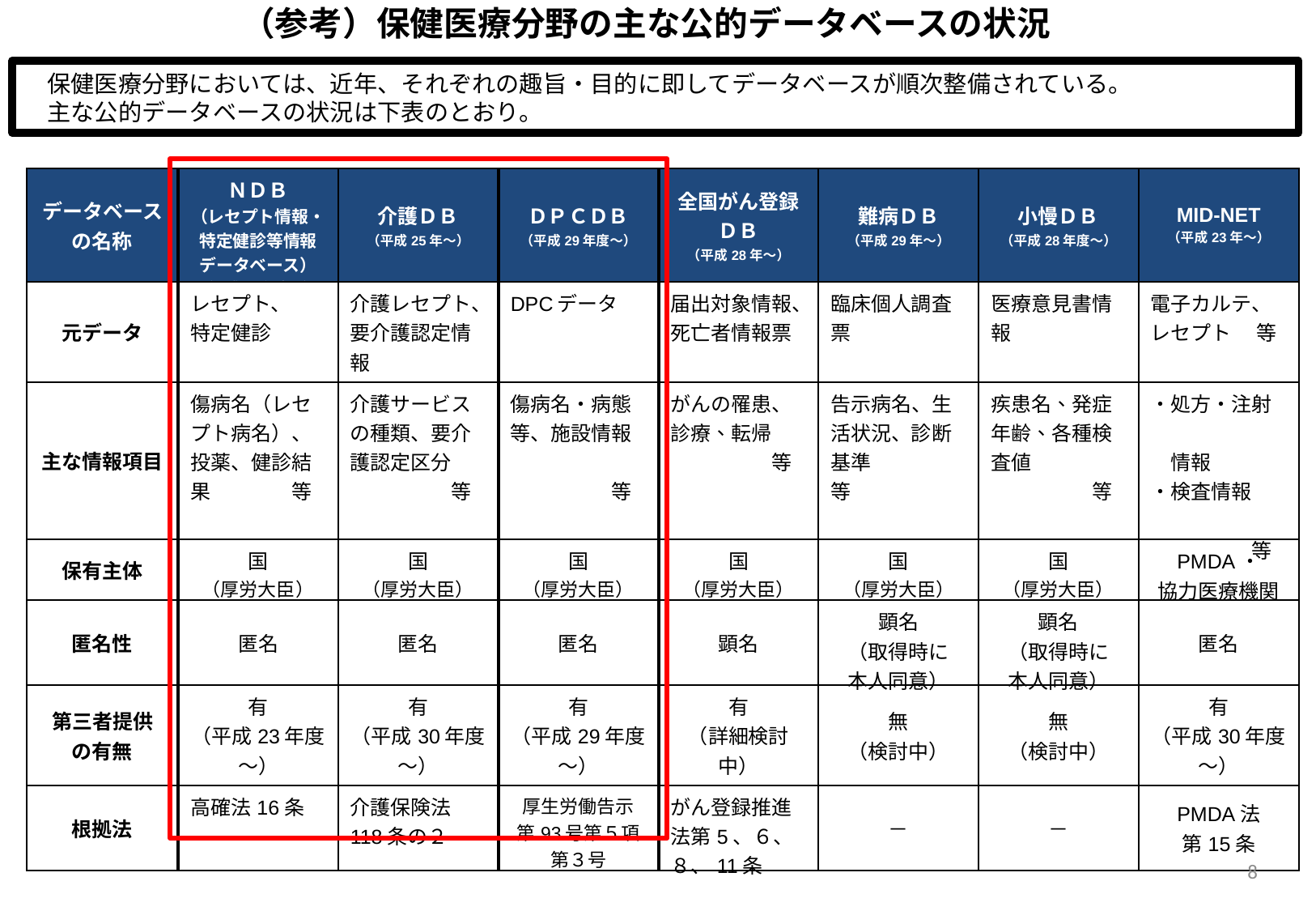

（参考）保健医療分野の主な公的データベースの状況

　保健医療分野においては、近年、それぞれの趣旨・目的に即してデータベースが順次整備されている。
　主な公的データベースの状況は下表のとおり。

| データベース の名称 | ＮＤＢ （レセプト情報・特定健診等情報データベース） （平成21年度～） | 介護ＤＢ （平成25年～） | ＤＰＣＤＢ （平成29年度～） | 全国がん登録ＤＢ （平成28年～） | 難病ＤＢ （平成29年～） | 小慢ＤＢ （平成28年度～） | MID-NET （平成23年～） |
| --- | --- | --- | --- | --- | --- | --- | --- |
| 元データ | レセプト、 特定健診 | 介護レセプト、 要介護認定情報 | DPCデータ | 届出対象情報、死亡者情報票 | 臨床個人調査票 | 医療意見書情報 | 電子カルテ、レセプト　 等 |
| 主な情報項目 | 傷病名（レセプト病名）、投薬、健診結果　　　　等 | 介護サービスの種類、要介護認定区分 　　　　　等 | 傷病名・病態等、施設情報　 　　　　　等 | がんの罹患、 診療、転帰 　　　　　等 | 告示病名、生活状況、診断基準　　　　等 | 疾患名、発症年齢、各種検査値　　　 　　　　　等 | ・処方・注射　 　情報 ・検査情報　　 　　　　　等 |
| 保有主体 | 国 （厚労大臣） | 国 （厚労大臣） | 国 （厚労大臣） | 国 （厚労大臣） | 国 （厚労大臣） | 国 （厚労大臣） | PMDA・ 協力医療機関 |
| 匿名性 | 匿名 | 匿名 | 匿名 | 顕名 | 顕名 （取得時に 本人同意） | 顕名 （取得時に 本人同意） | 匿名 |
| 第三者提供 の有無 | 有 （平成23年度～） | 有 （平成30年度～） | 有 （平成29年度～） | 有 （詳細検討中） | 無 （検討中） | 無 （検討中） | 有 （平成30年度～） |
| 根拠法 | 高確法16条 | 介護保険法118条の２ | 厚生労働告示 第93号第５項第３号 | がん登録推進法第5、６、８、11条 | － | － | PMDA法 第15条 |
8